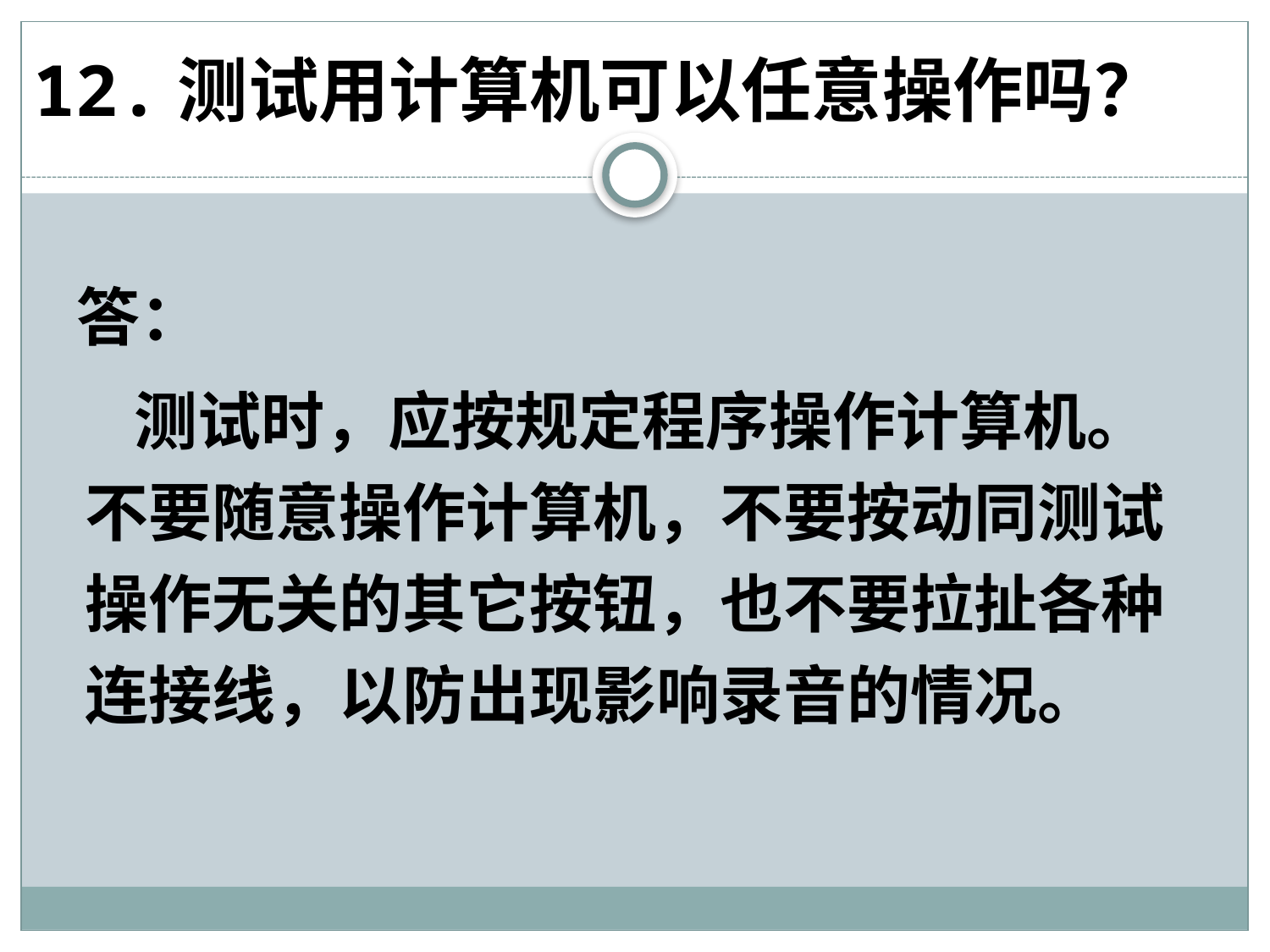

# 12.测试用计算机可以任意操作吗？
 答：
     测试时，应按规定程序操作计算机。不要随意操作计算机，不要按动同测试操作无关的其它按钮，也不要拉扯各种连接线，以防出现影响录音的情况。